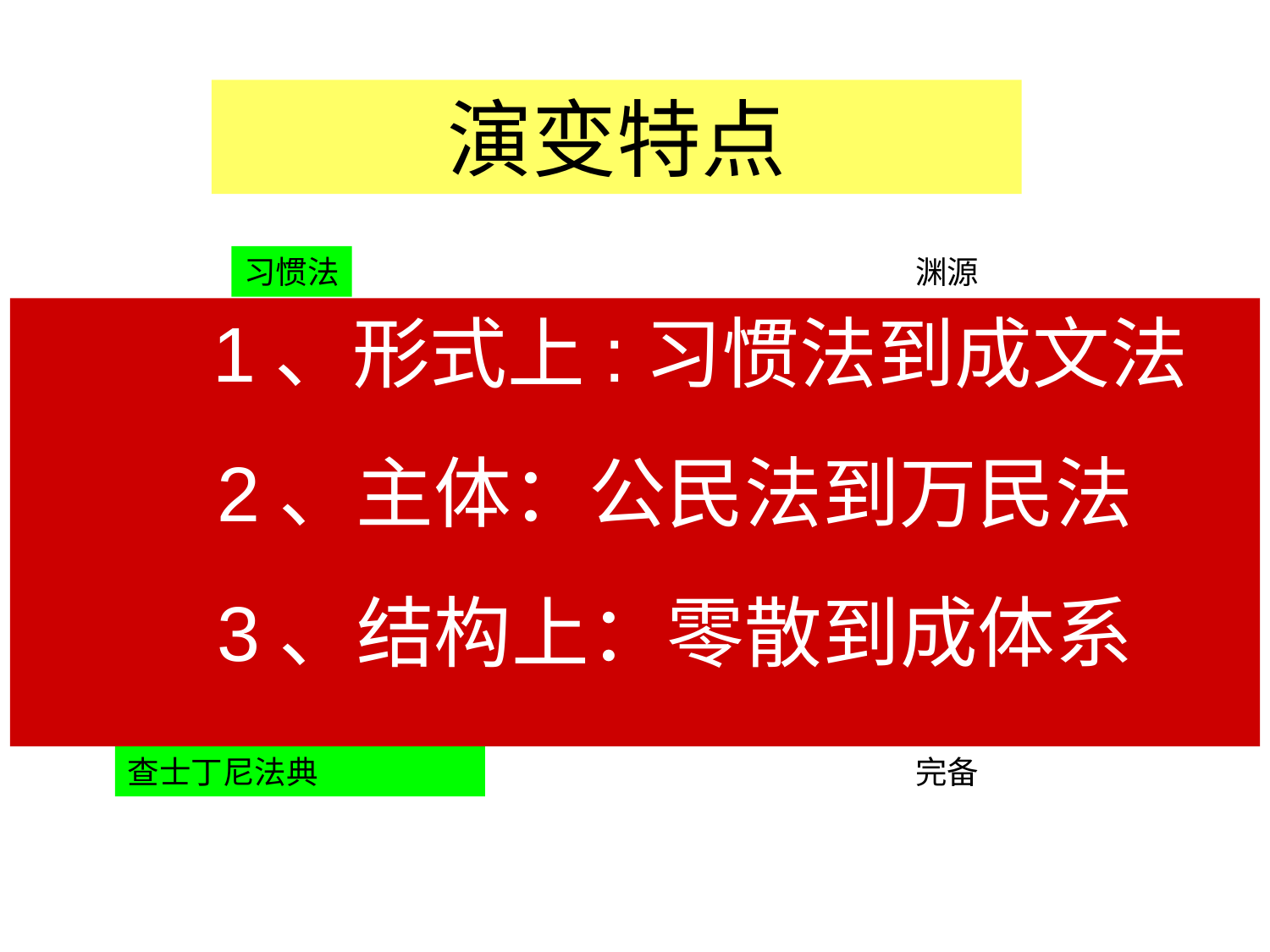

演变特点
习惯法
渊源
1、形式上:习惯法到成文法
         2、主体：公民法到万民法
         3、结构上：零散到成体系

#

1、法律形式上
2、适用主体上
3、结构形式上
开端
十二铜表法

阿奎利亚法等
丰富

查士丁尼法典
完备